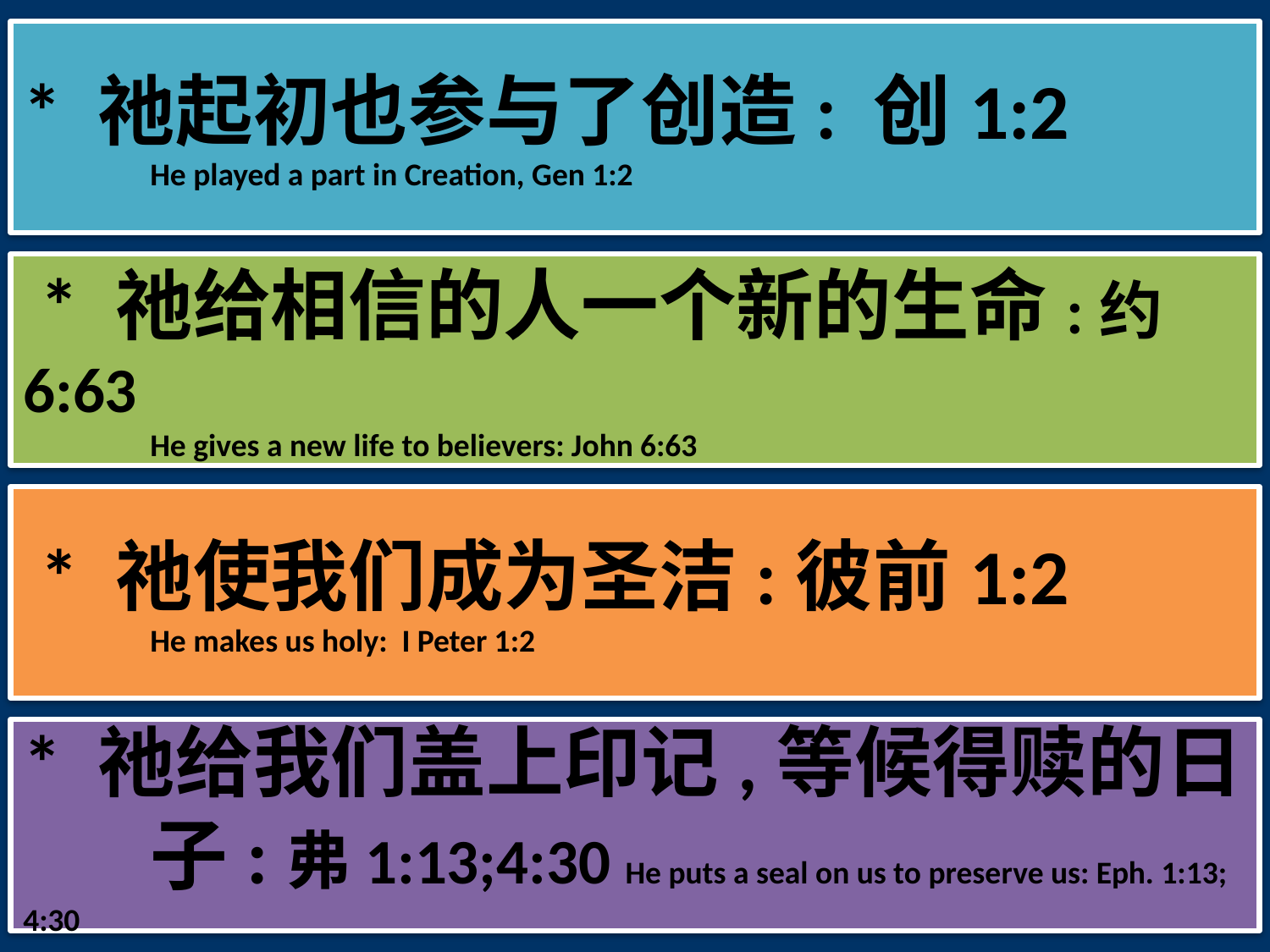

* 祂起初也参与了创造: 创1:2
	He played a part in Creation, Gen 1:2
 * 祂给相信的人一个新的生命:约6:63
	He gives a new life to believers: John 6:63
 * 祂使我们成为圣洁:彼前1:2
	He makes us holy:  I Peter 1:2
* 祂给我们盖上印记,等候得赎的日	子:弗1:13;4:30 He puts a seal on us to preserve us: Eph. 1:13; 4:30